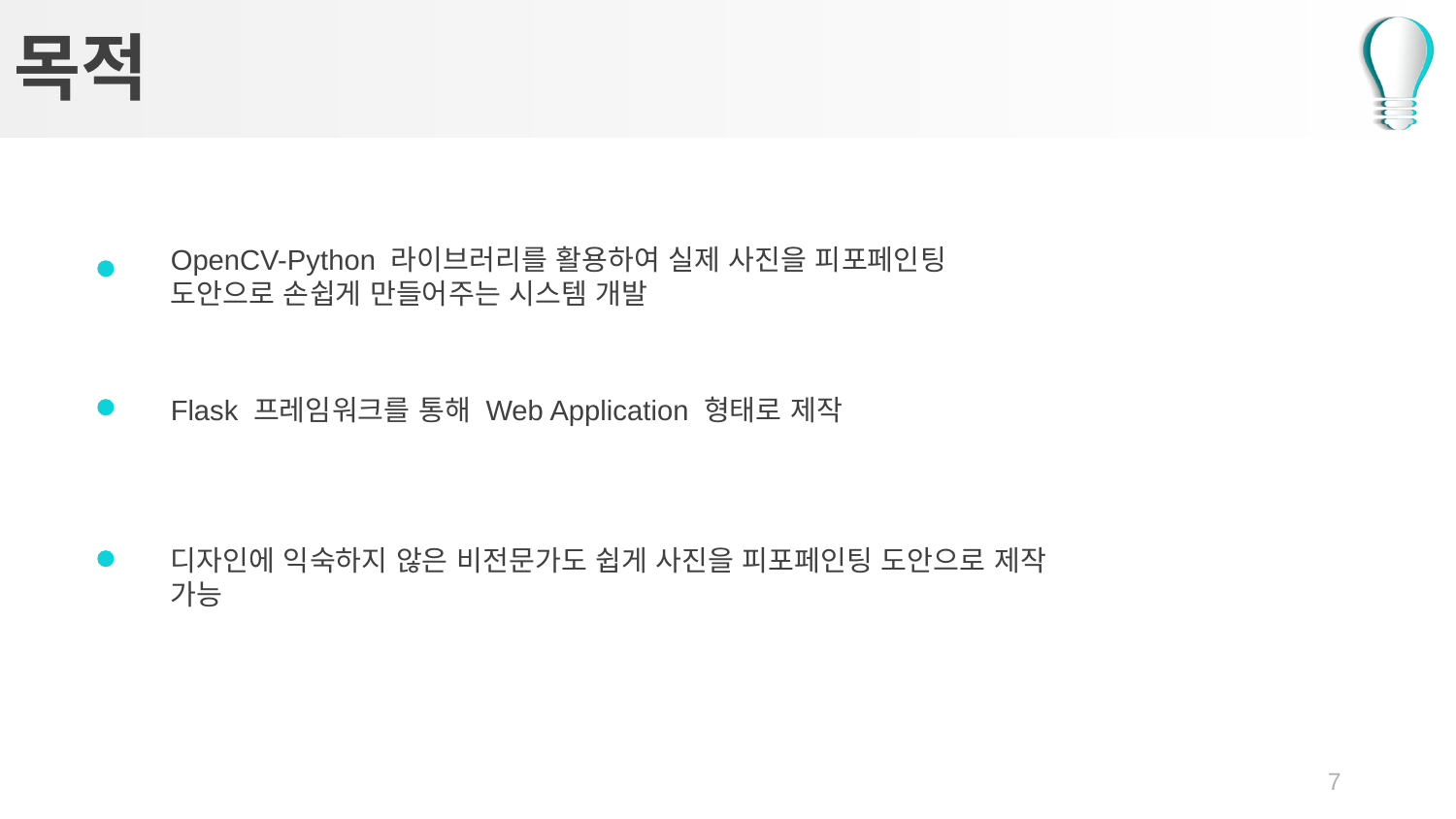

# 목적

OpenCV-Python 라이브러리를 활용하여 실제 사진을 피포페인팅 도안으로 손쉽게 만들어주는 시스템 개발

Flask 프레임워크를 통해 Web Application 형태로 제작

디자인에 익숙하지 않은 비전문가도 쉽게 사진을 피포페인팅 도안으로 제작 가능

7